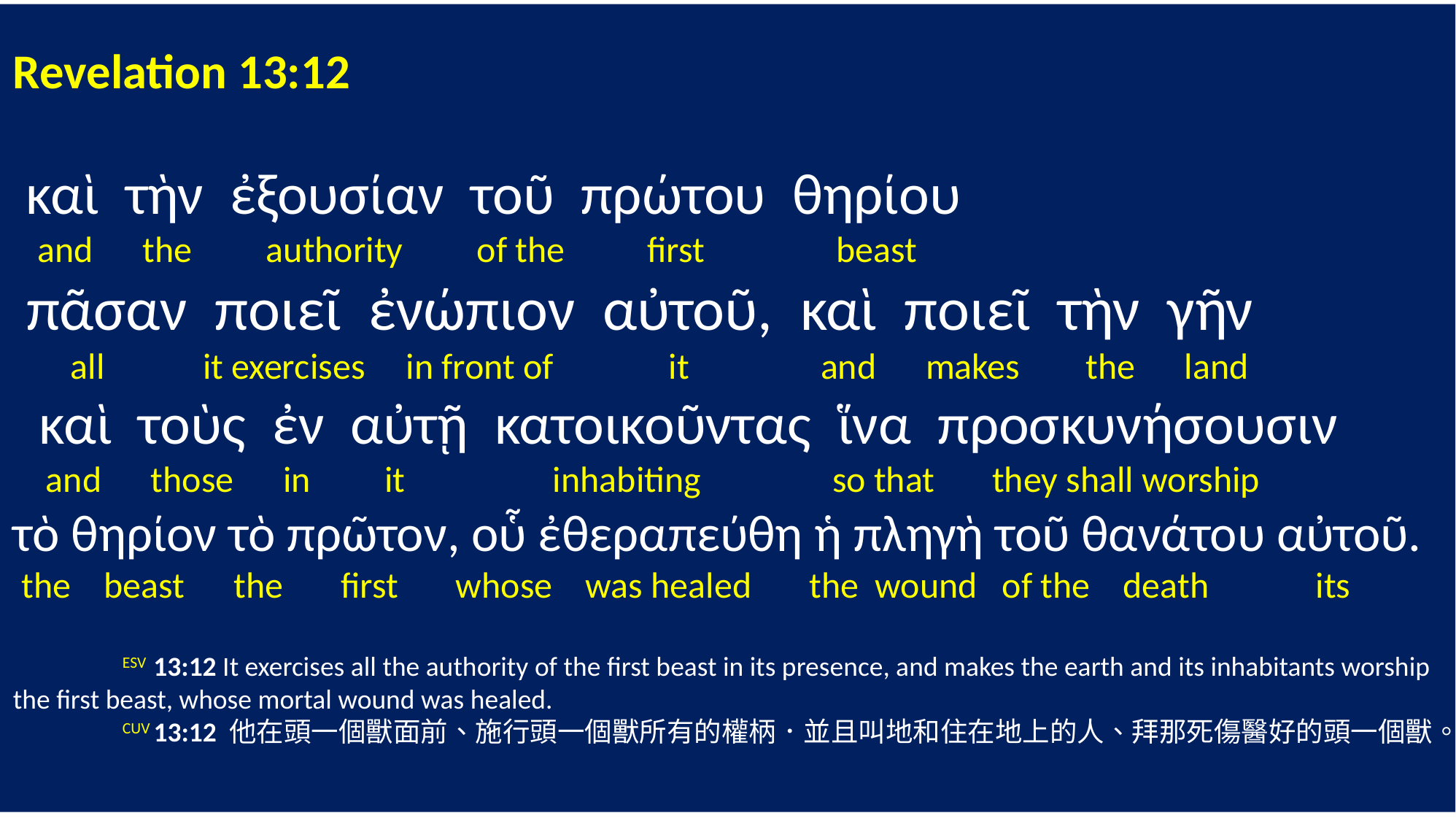

Revelation 13:12

 καὶ  τὴν  ἐξουσίαν  τοῦ  πρώτου  θηρίου
   and      the         authority         of the          first                beast
 πᾶσαν  ποιεῖ  ἐνώπιον  αὐτοῦ,  καὶ  ποιεῖ  τὴν  γῆν
       all            it exercises     in front of              it                and      makes        the      land
  καὶ  τοὺς  ἐν  αὐτῇ  κατοικοῦντας  ἵνα  προσκυνήσουσιν
    and      those      in         it                  inhabiting                so that       they shall worship
τὸ θηρίον τὸ πρῶτον, οὗ ἐθεραπεύθη ἡ πληγὴ τοῦ θανάτου αὐτοῦ.
 the    beast      the       first       whose    was healed       the  wound   of the    death             its

	ESV  13:12 It exercises all the authority of the first beast in its presence, and makes the earth and its inhabitants worship the first beast, whose mortal wound was healed.
	CUV 13:12 他在頭一個獸面前、施行頭一個獸所有的權柄．並且叫地和住在地上的人、拜那死傷醫好的頭一個獸。